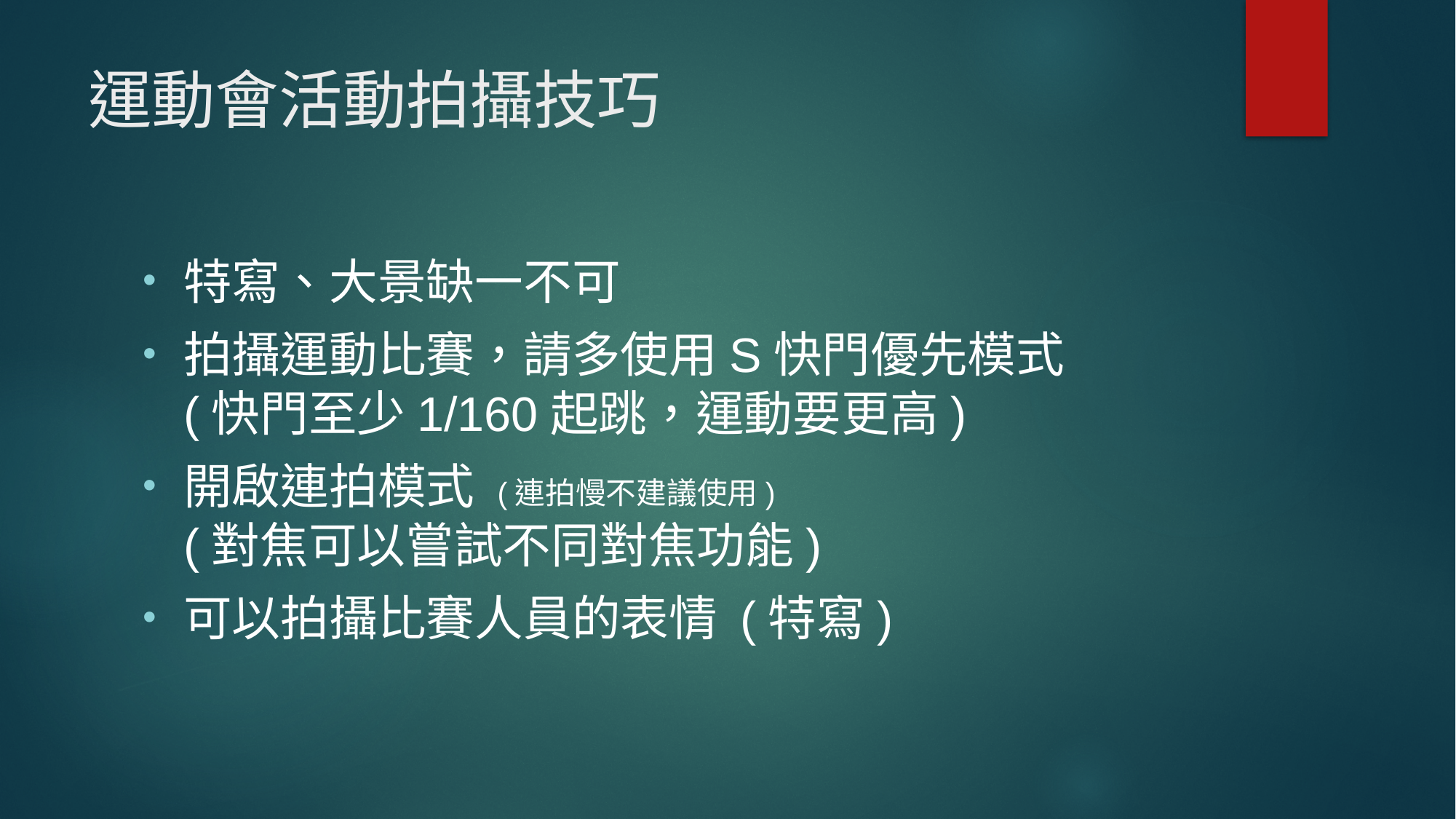

# 運動會活動拍攝技巧
特寫、大景缺一不可
拍攝運動比賽，請多使用S快門優先模式
(快門至少1/160起跳，運動要更高)
開啟連拍模式 (連拍慢不建議使用)
(對焦可以嘗試不同對焦功能)
可以拍攝比賽人員的表情 (特寫)